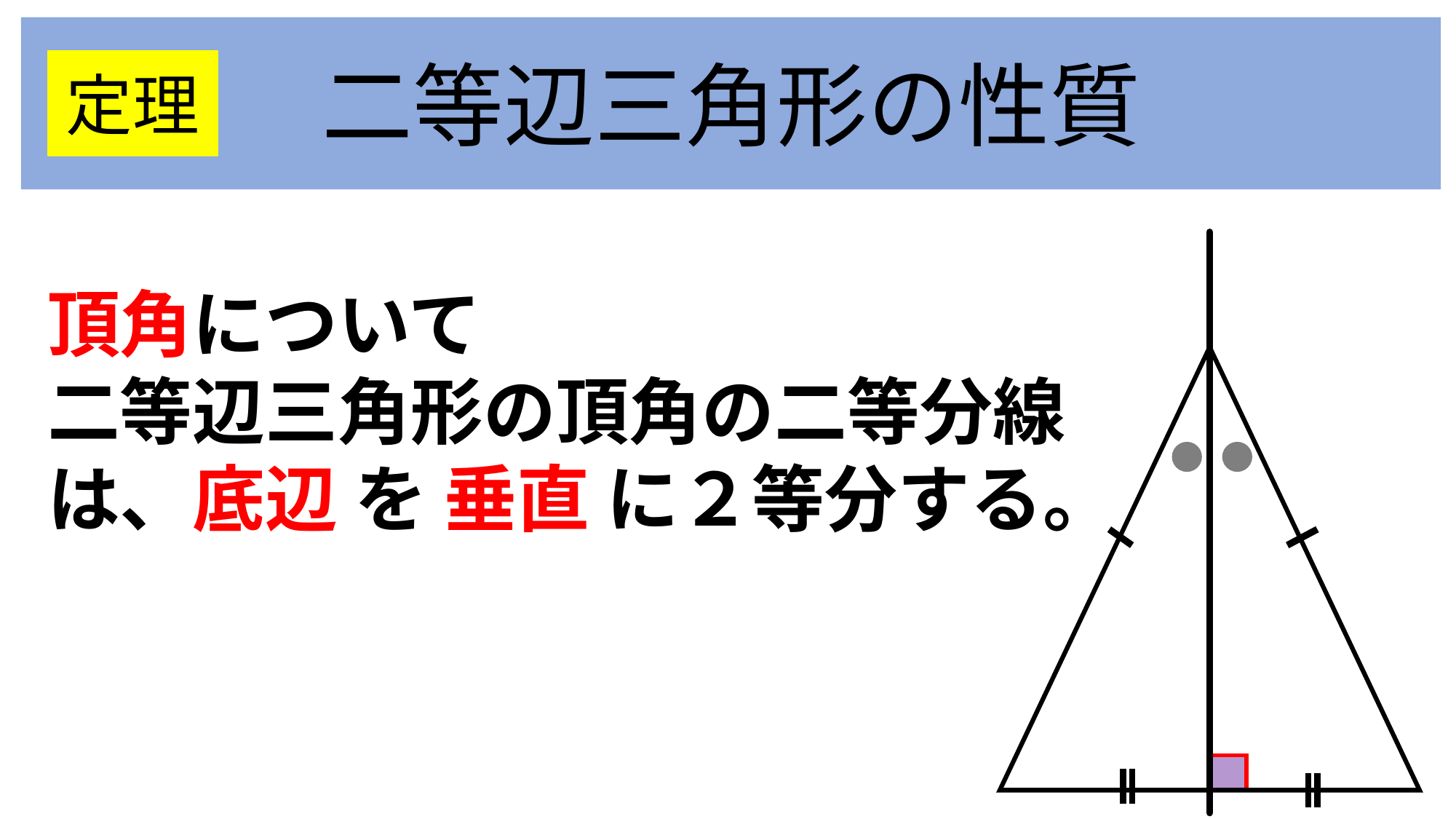

二等辺三角形の性質
定理
頂角について
二等辺三角形の頂角の二等分線は、底辺 を 垂直 に２等分する。